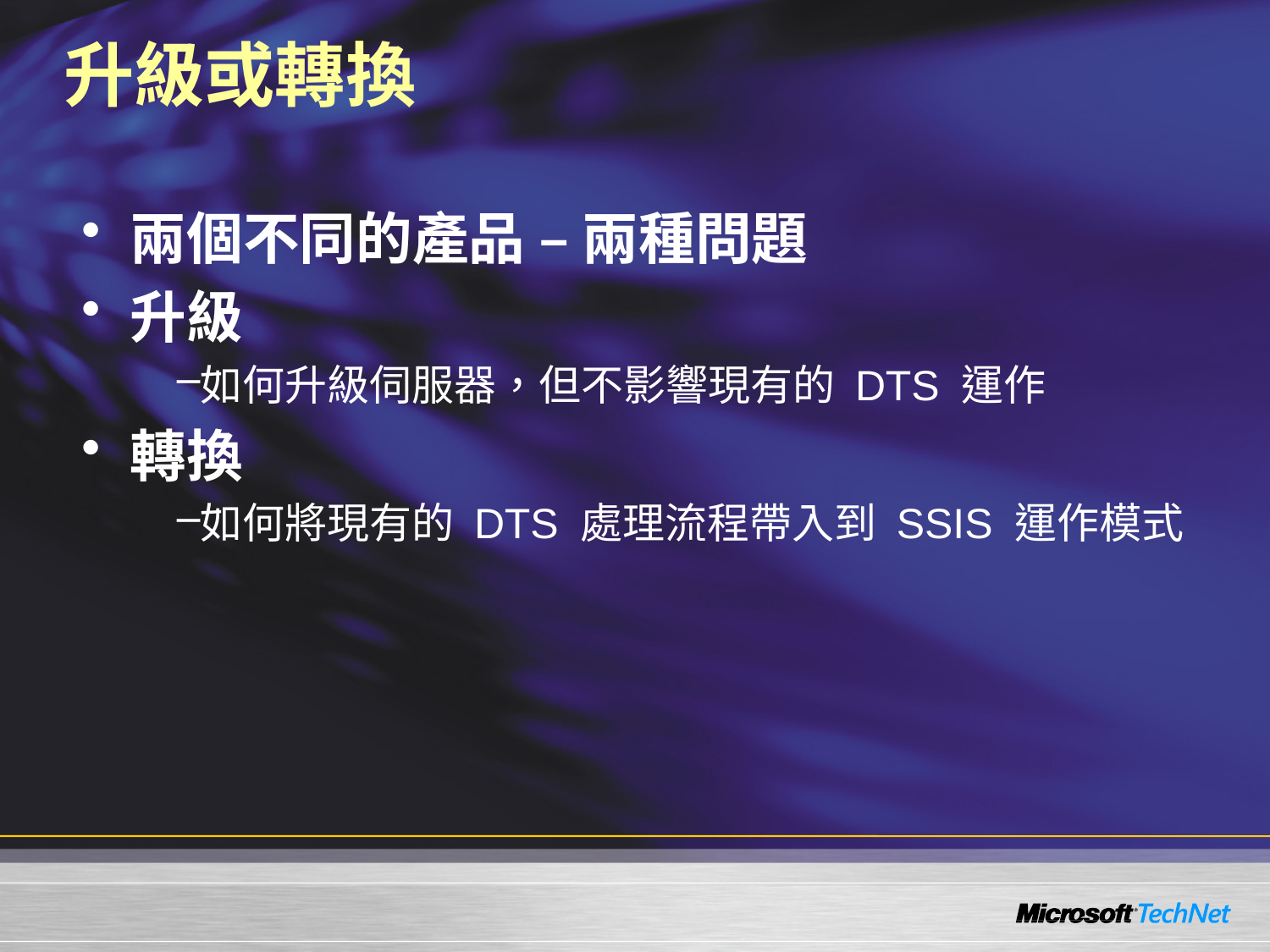

# 升級或轉換
兩個不同的產品 – 兩種問題
升級
如何升級伺服器，但不影響現有的 DTS 運作
轉換
如何將現有的 DTS 處理流程帶入到 SSIS 運作模式